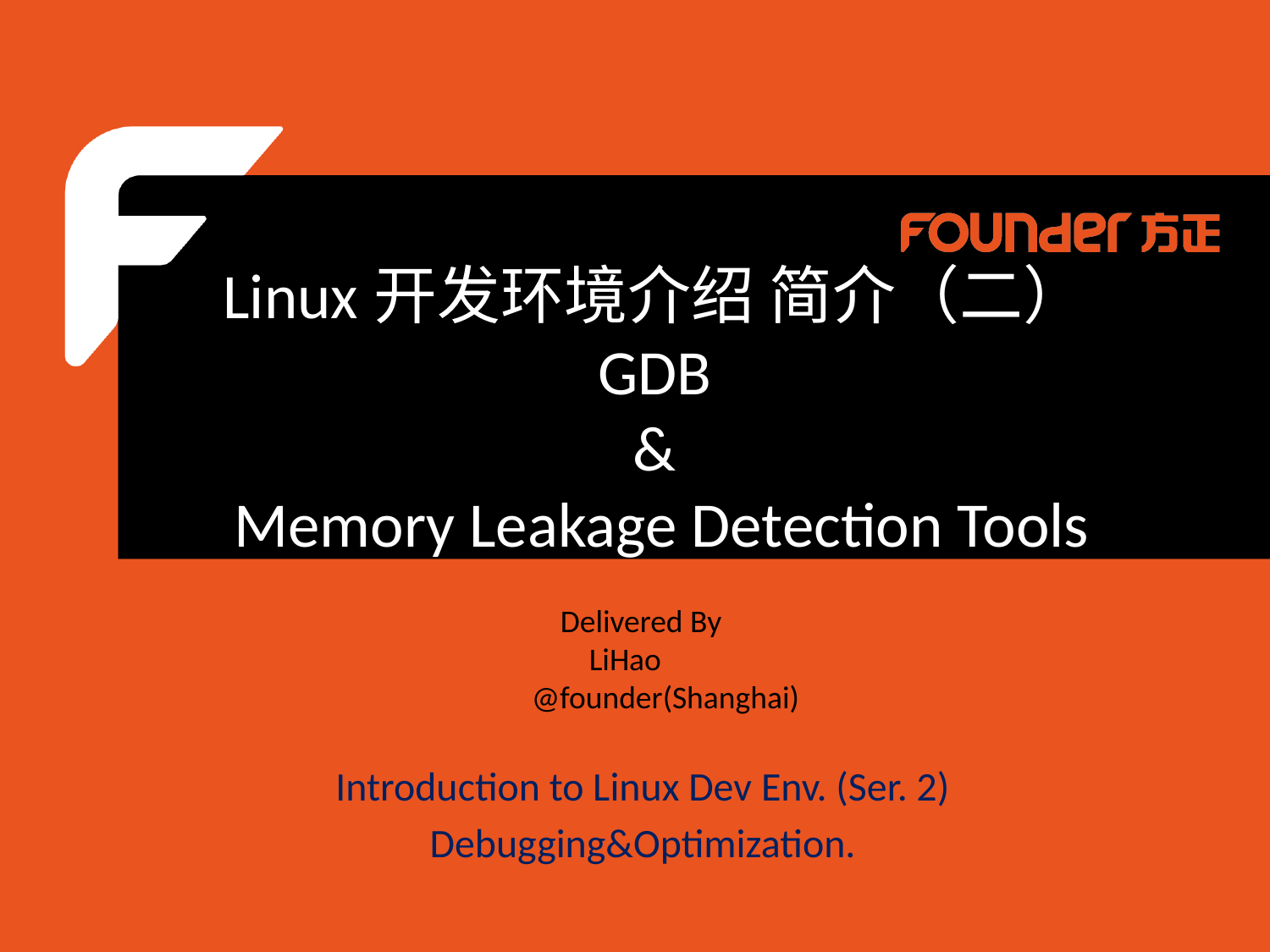

# Linux开发环境介绍 简介（二） GDB & Memory Leakage Detection Tools
           Delivered By
               LiHao
       @founder(Shanghai)
Introduction to Linux Dev Env. (Ser. 2)
Debugging&Optimization.